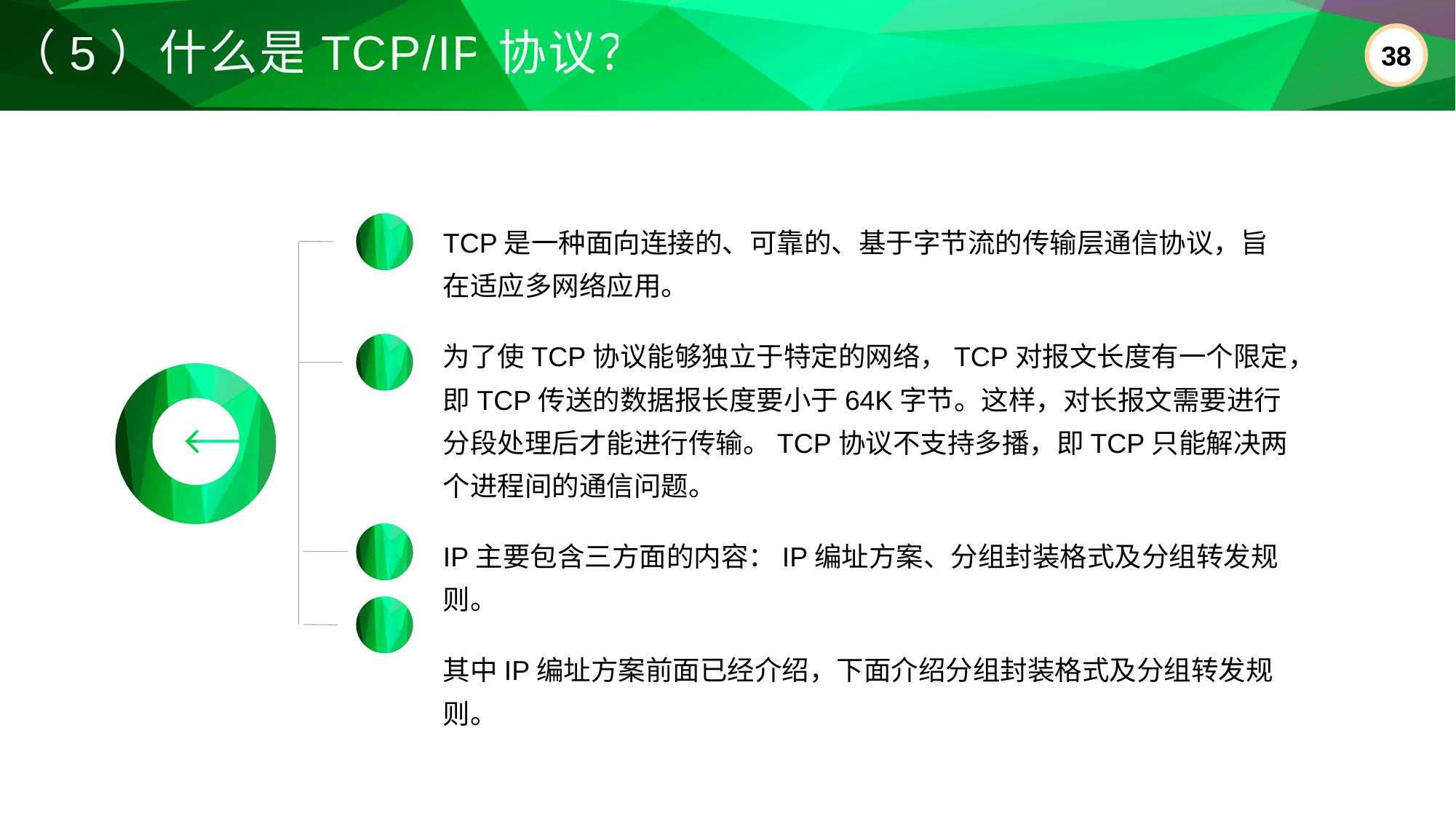

（5）什么是TCP/IP协议？
TCP是一种面向连接的、可靠的、基于字节流的传输层通信协议，旨在适应多网络应用。
为了使TCP协议能够独立于特定的网络，TCP对报文长度有一个限定，即TCP传送的数据报长度要小于64K字节。这样，对长报文需要进行分段处理后才能进行传输。TCP协议不支持多播，即TCP只能解决两个进程间的通信问题。
IP主要包含三方面的内容：IP编址方案、分组封装格式及分组转发规则。
其中IP编址方案前面已经介绍，下面介绍分组封装格式及分组转发规则。